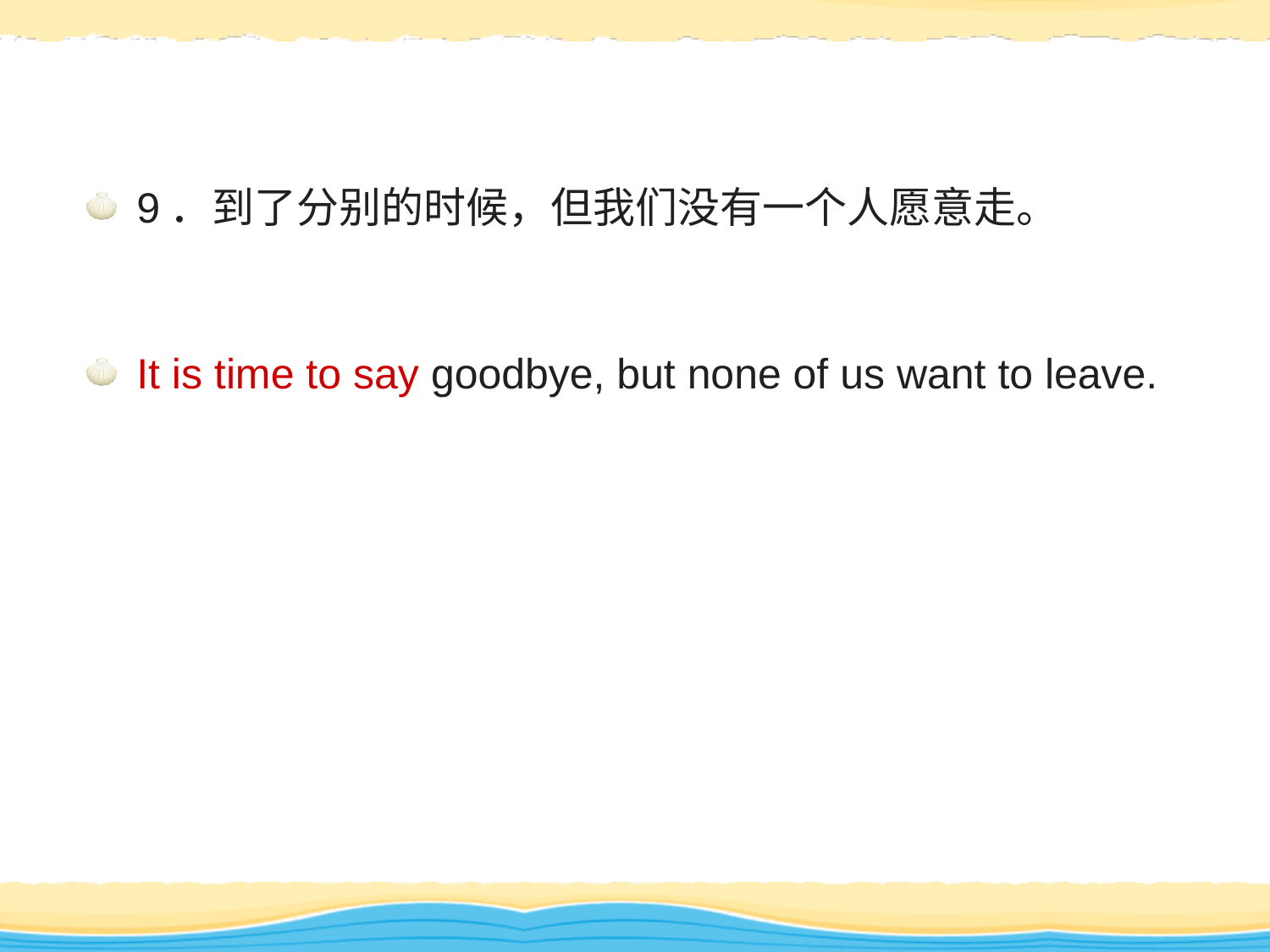

9．到了分别的时候，但我们没有一个人愿意走。

It is time to say goodbye, but none of us want to leave.